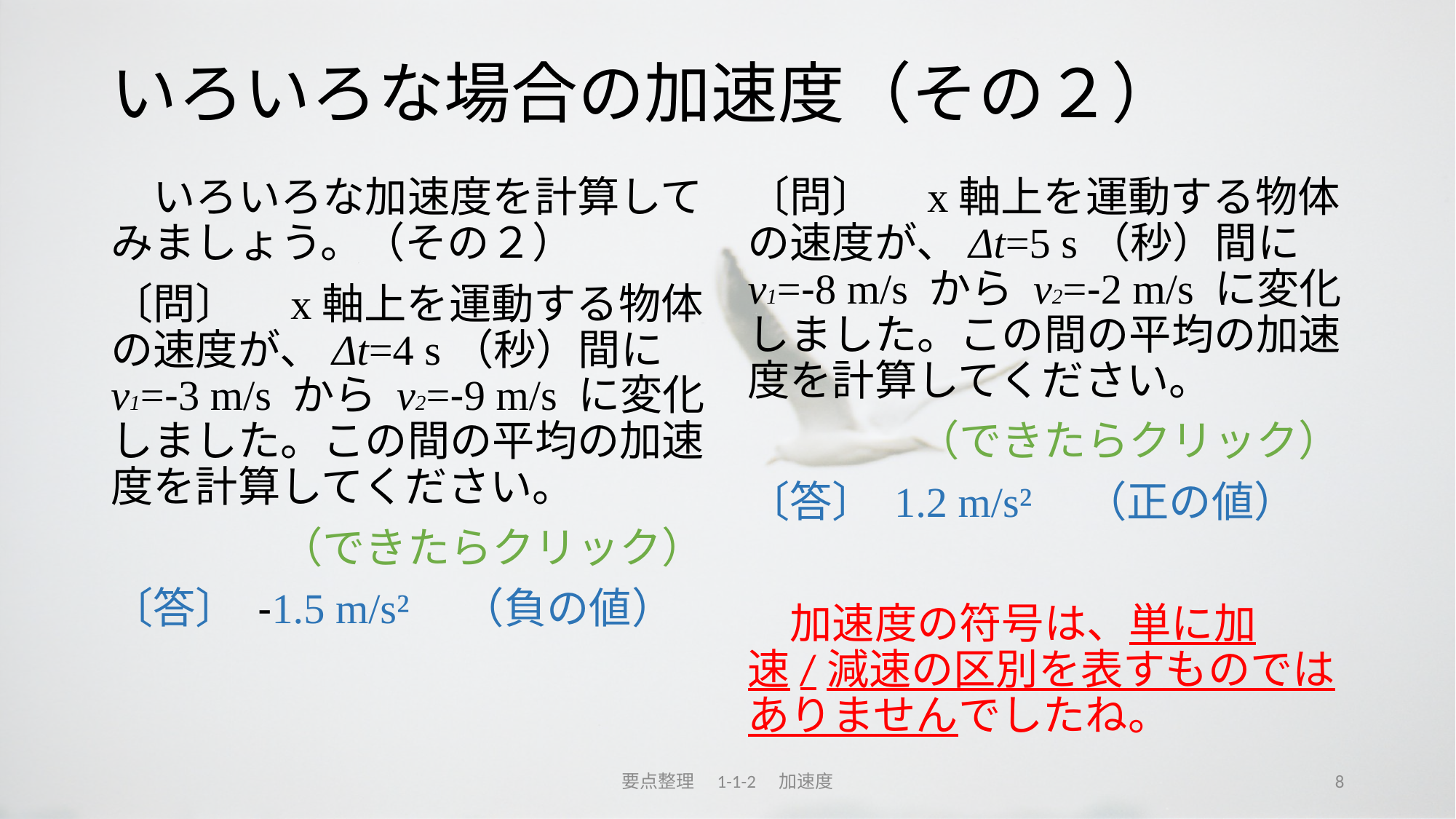

# いろいろな場合の加速度（その２）
　いろいろな加速度を計算してみましょう。（その２）
〔問〕　x軸上を運動する物体の速度が、Δt=4 s（秒）間に v1=-3 m/s から v2=-9 m/s に変化しました。この間の平均の加速度を計算してください。
　　　　（できたらクリック）
〔答〕 -1.5 m/s²　（負の値）

〔問〕　x軸上を運動する物体の速度が、Δt=5 s（秒）間に v1=-8 m/s から v2=-2 m/s に変化しました。この間の平均の加速度を計算してください。
　　　　（できたらクリック）
〔答〕 1.2 m/s²　（正の値）

　加速度の符号は、単に加速/減速の区別を表すものではありませんでしたね。
要点整理　1-1-2　加速度
8